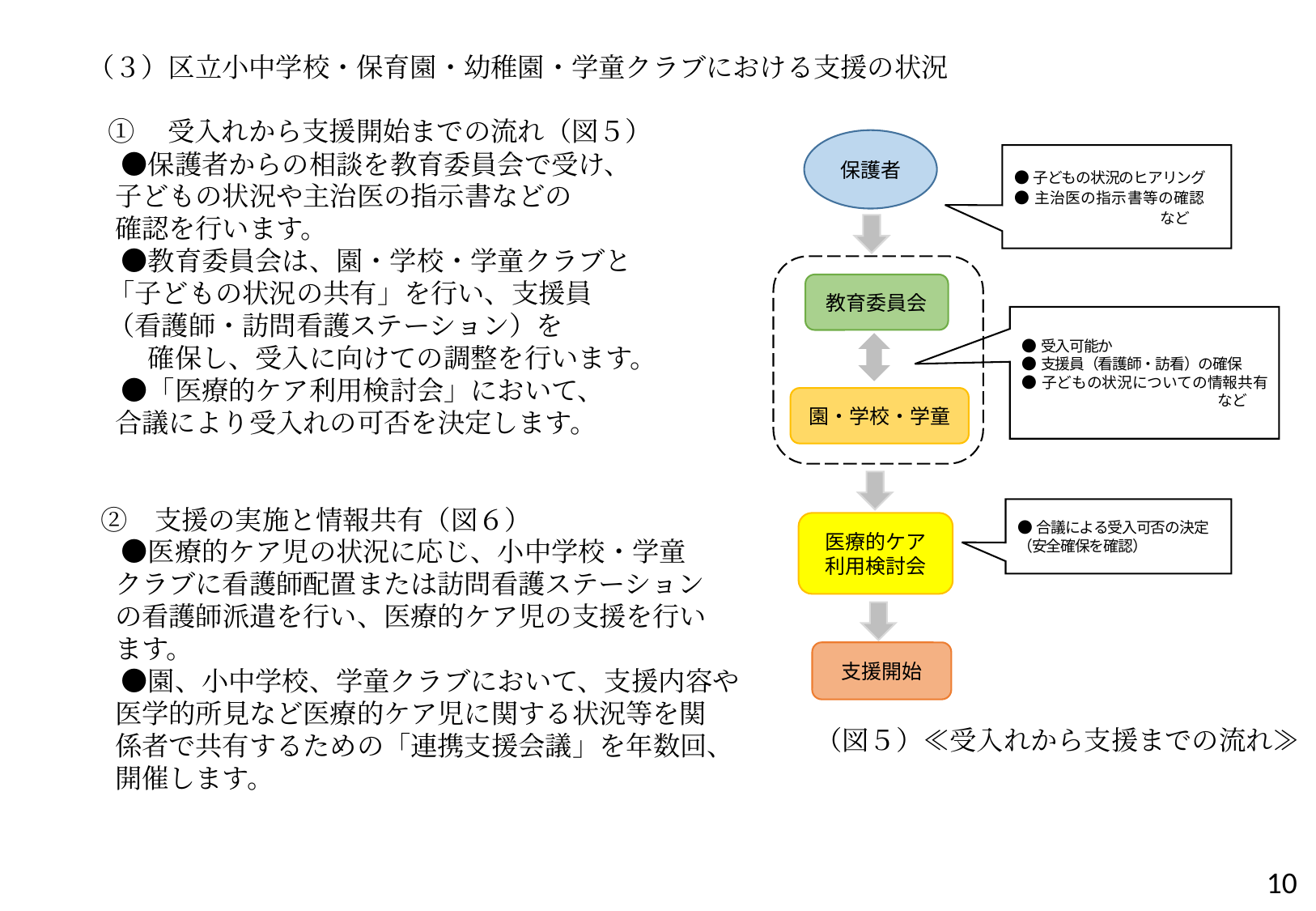

（３）区立小中学校・保育園・幼稚園・学童クラブにおける支援の状況

①　受入れから支援開始までの流れ（図５）
　　●保護者からの相談を教育委員会で受け、
      子どもの状況や主治医の指示書などの
      確認を行います。
　　●教育委員会は、園・学校・学童クラブと
     「子どもの状況の共有」を行い、支援員
     （看護師・訪問看護ステーション）を
　　　確保し、受入に向けての調整を行います。
　　●「医療的ケア利用検討会」において、
      合議により受入れの可否を決定します。

　 ②　支援の実施と情報共有（図６）
　　●医療的ケア児の状況に応じ、小中学校・学童
      クラブに看護師配置または訪問看護ステーション
      の看護師派遣を行い、医療的ケア児の支援を行い
      ます。
　　●園、小中学校、学童クラブにおいて、支援内容や
      医学的所見など医療的ケア児に関する状況等を関
      係者で共有するための「連携支援会議」を年数回、
      開催します。

保護者
●子どもの状況のヒアリング
●主治医の指示書等の確認　　など

●受入可能か
●支援員（看護師・訪看）の確保
●子どもの状況についての情報共有　　など

●合議による受入可否の決定
（安全確保を確認）
医療的ケア
利用検討会

支援開始
教育委員会

園・学校・学童
（図５）≪受入れから支援までの流れ≫
10